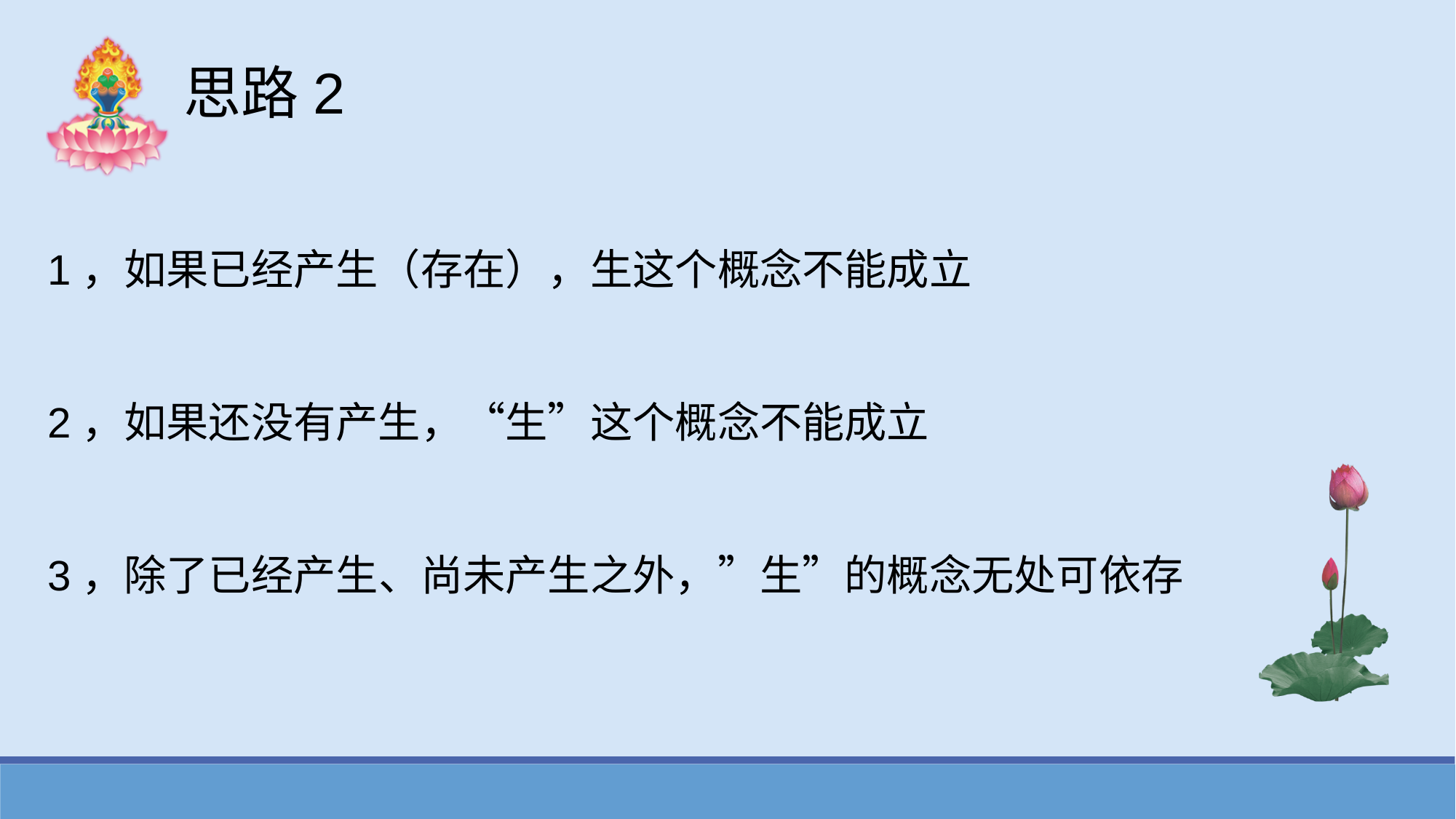

思路2
1，如果已经产生（存在），生这个概念不能成立

2，如果还没有产生，“生”这个概念不能成立

3，除了已经产生、尚未产生之外，”生”的概念无处可依存